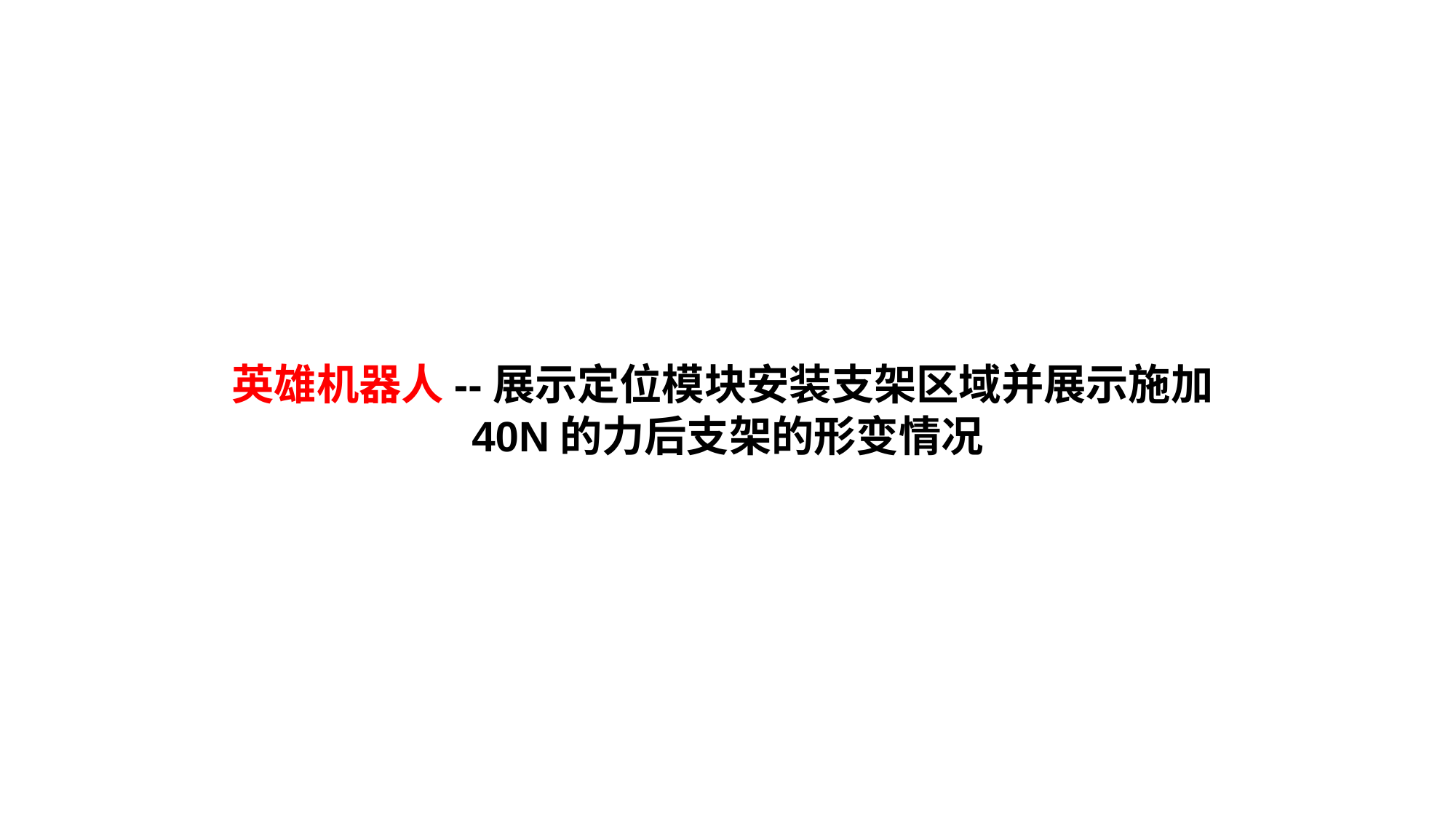

英雄机器人--展示定位模块安装支架区域并展示施加40N的力后支架的形变情况